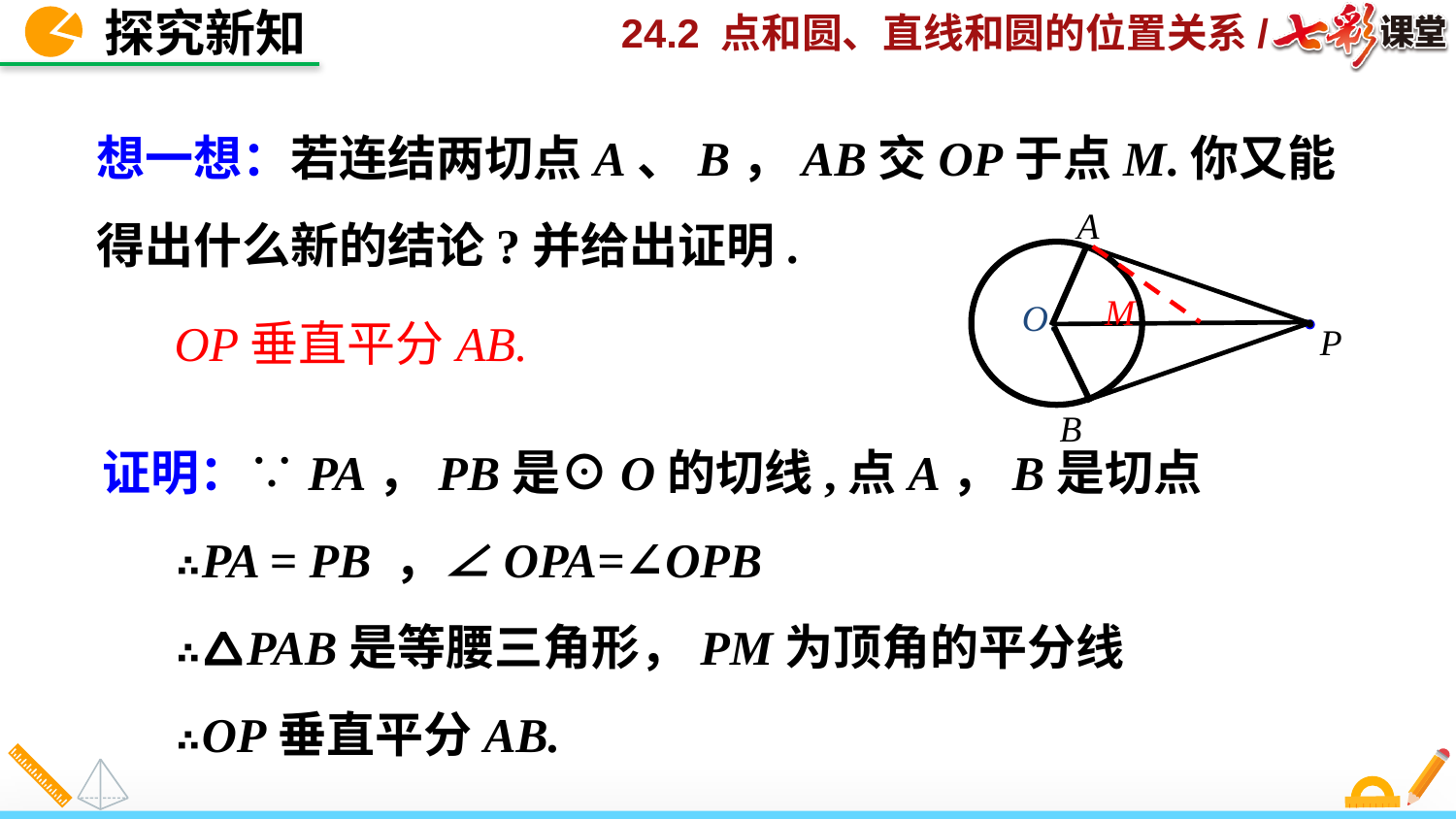

探究新知

想一想：若连结两切点A、B，AB交OP于点M.你又能得出什么新的结论?并给出证明.
A

B

O.
P

OP垂直平分AB.
M
证明：∵PA，PB是⊙O的切线,点A，B是切点
      ∴PA = PB ，∠OPA=∠OPB
      ∴△PAB是等腰三角形，PM为顶角的平分线
      ∴OP垂直平分AB.